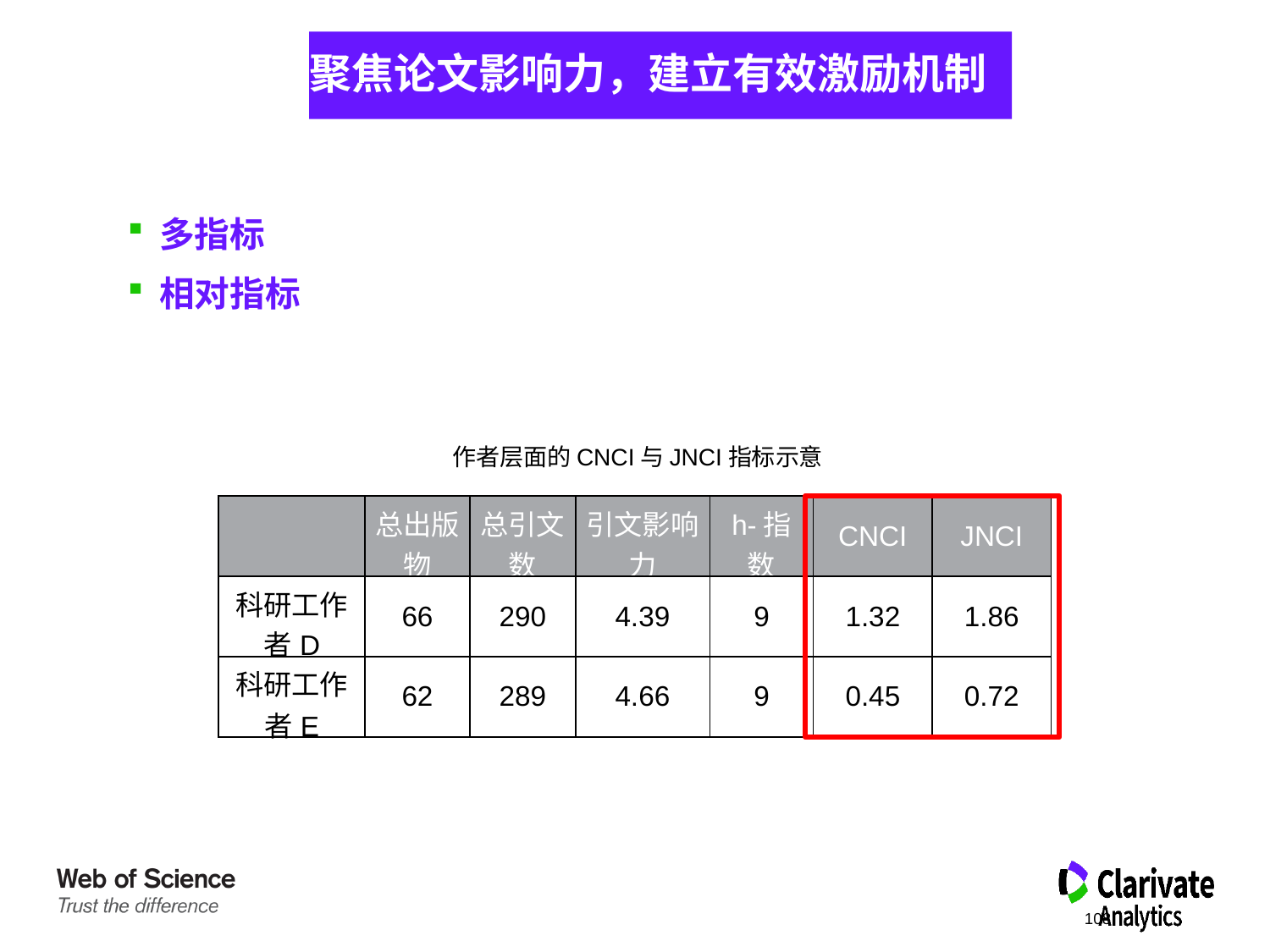

# 聚焦论文影响力，建立有效激励机制
多指标
相对指标
作者层面的CNCI与JNCI指标示意
|  | 总出版物 | 总引文数 | 引文影响力 | h-指数 | CNCI | JNCI |
| --- | --- | --- | --- | --- | --- | --- |
| 科研工作者D | 66 | 290 | 4.39 | 9 | 1.32 | 1.86 |
| 科研工作者E | 62 | 289 | 4.66 | 9 | 0.45 | 0.72 |

108